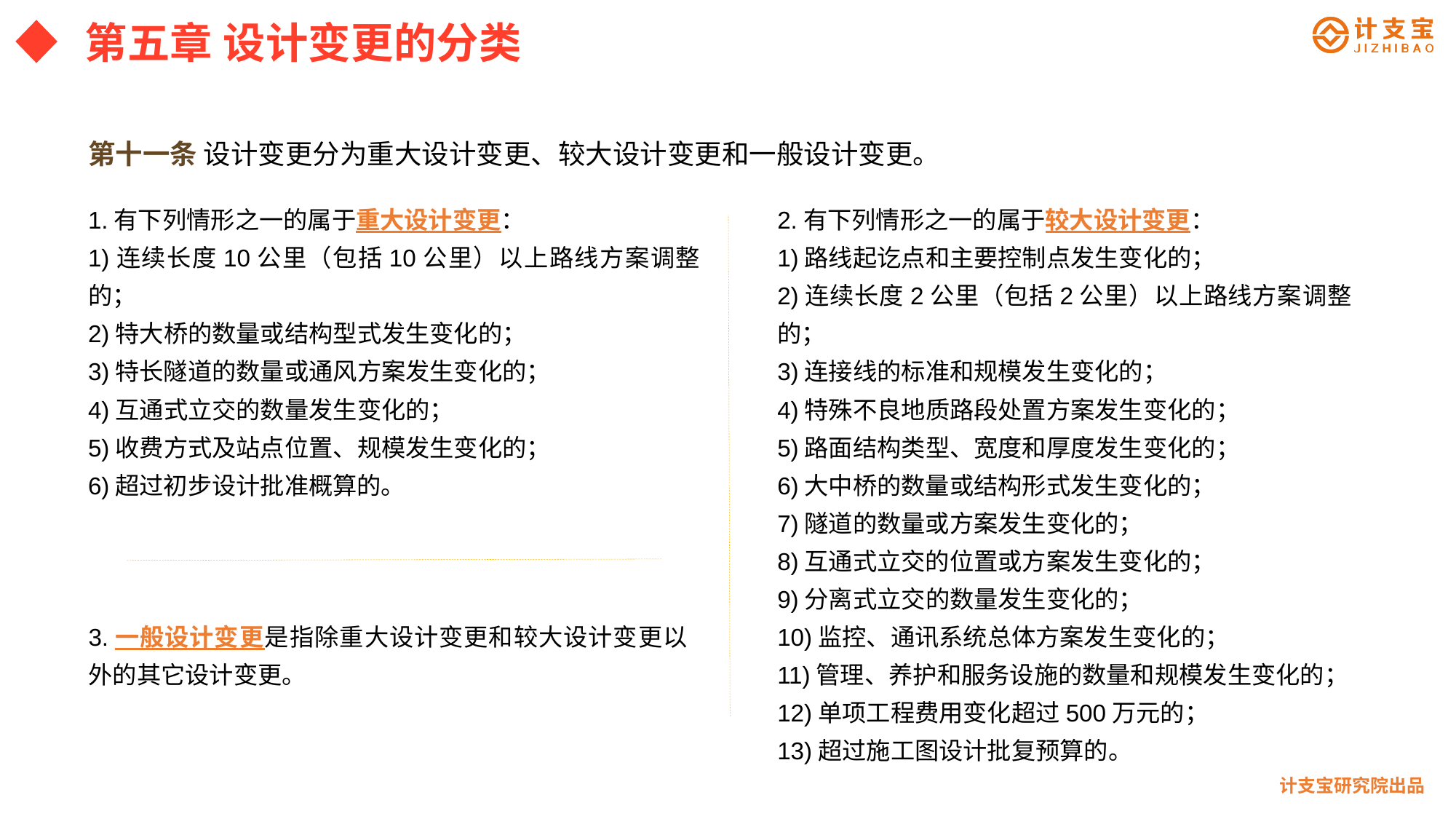

第五章 设计变更的分类

第十一条 设计变更分为重大设计变更、较大设计变更和一般设计变更。
1.有下列情形之一的属于重大设计变更：
1)连续长度10公里（包括10公里）以上路线方案调整的；
2)特大桥的数量或结构型式发生变化的；
3)特长隧道的数量或通风方案发生变化的；
4)互通式立交的数量发生变化的；
5)收费方式及站点位置、规模发生变化的；
6)超过初步设计批准概算的。
2.有下列情形之一的属于较大设计变更：
1)路线起讫点和主要控制点发生变化的；
2)连续长度2公里（包括2公里）以上路线方案调整的；
3)连接线的标准和规模发生变化的；
4)特殊不良地质路段处置方案发生变化的；
5)路面结构类型、宽度和厚度发生变化的；
6)大中桥的数量或结构形式发生变化的；
7)隧道的数量或方案发生变化的；
8)互通式立交的位置或方案发生变化的；
9)分离式立交的数量发生变化的；
10)监控、通讯系统总体方案发生变化的；
11)管理、养护和服务设施的数量和规模发生变化的；
12)单项工程费用变化超过500万元的；
13)超过施工图设计批复预算的。
3.一般设计变更是指除重大设计变更和较大设计变更以外的其它设计变更。